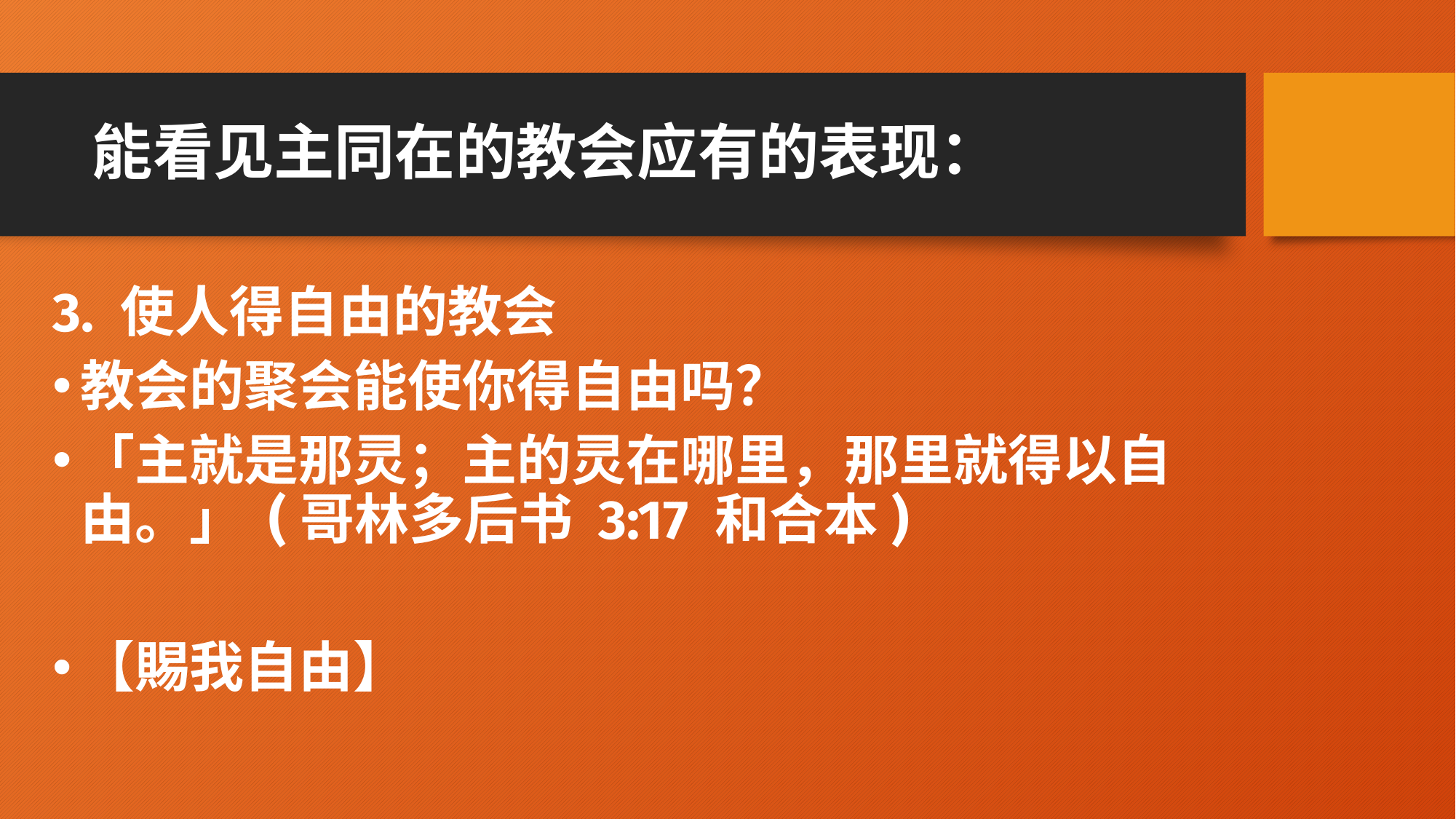

# 能看见主同在的教会应有的表现：
3. 使人得自由的教会
教会的聚会能使你得自由吗？
「主就是那灵；主的灵在哪里，那里就得以自由。」 (哥林多后书 3:17 和合本)

【賜我自由】